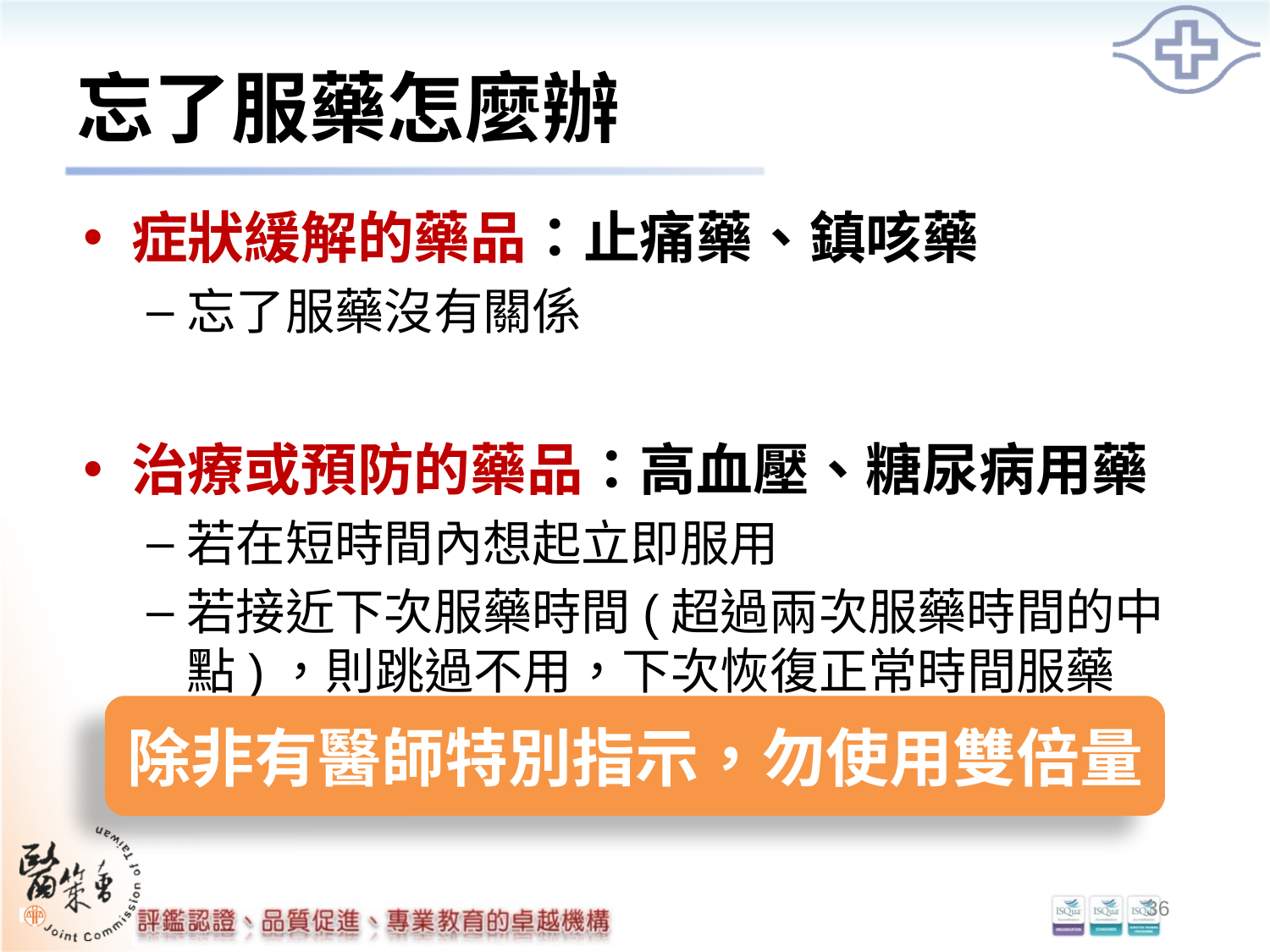

# 忘了服藥怎麼辦
症狀緩解的藥品：止痛藥、鎮咳藥
忘了服藥沒有關係

治療或預防的藥品：高血壓、糖尿病用藥
若在短時間內想起立即服用
若接近下次服藥時間(超過兩次服藥時間的中點)，則跳過不用，下次恢復正常時間服藥
除非有醫師特別指示，勿使用雙倍量
3636